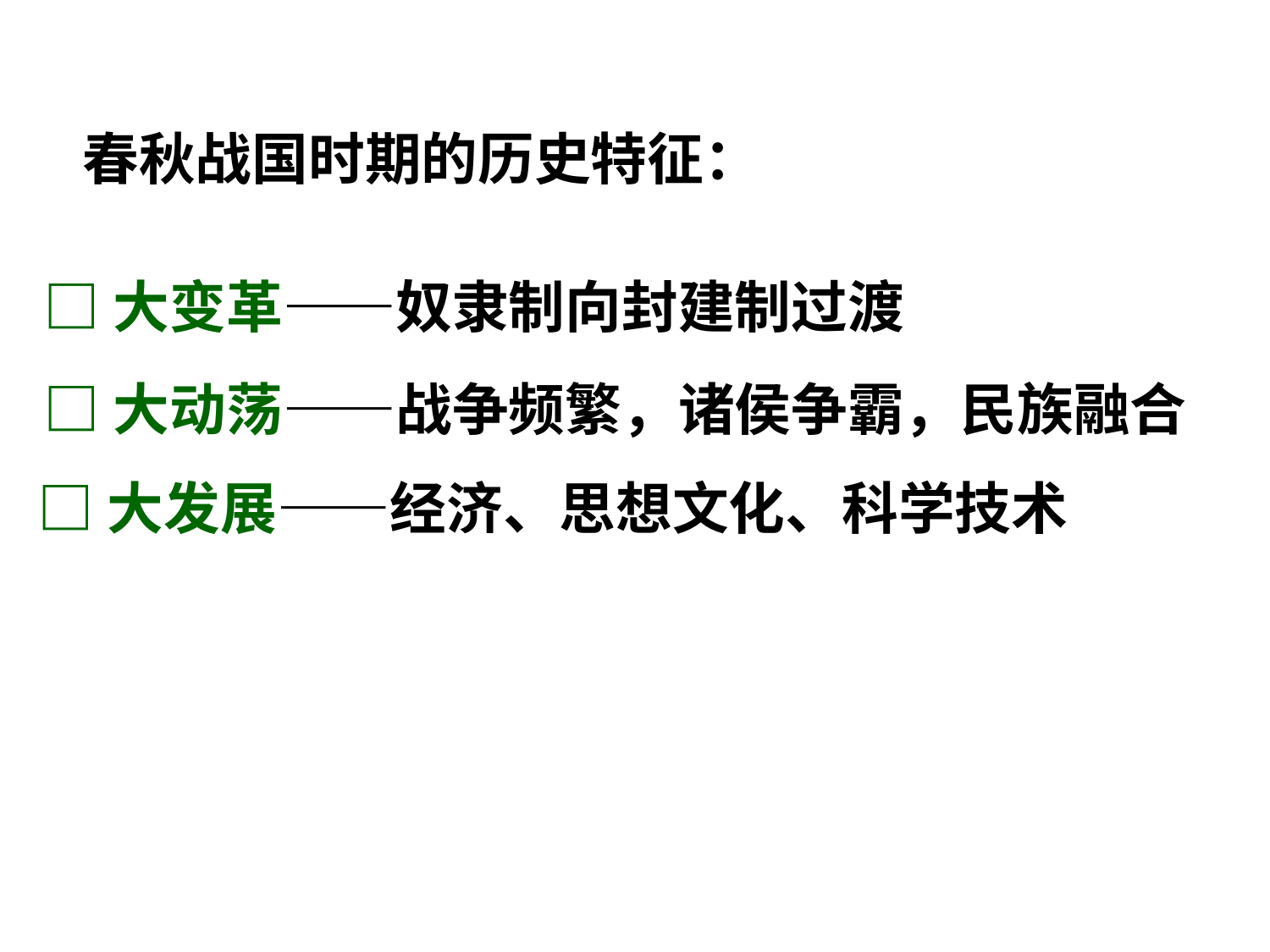

春秋战国时期的历史特征：
□大变革——奴隶制向封建制过渡

□大动荡——战争频繁，诸侯争霸，民族融合
□大发展——经济、思想文化、科学技术